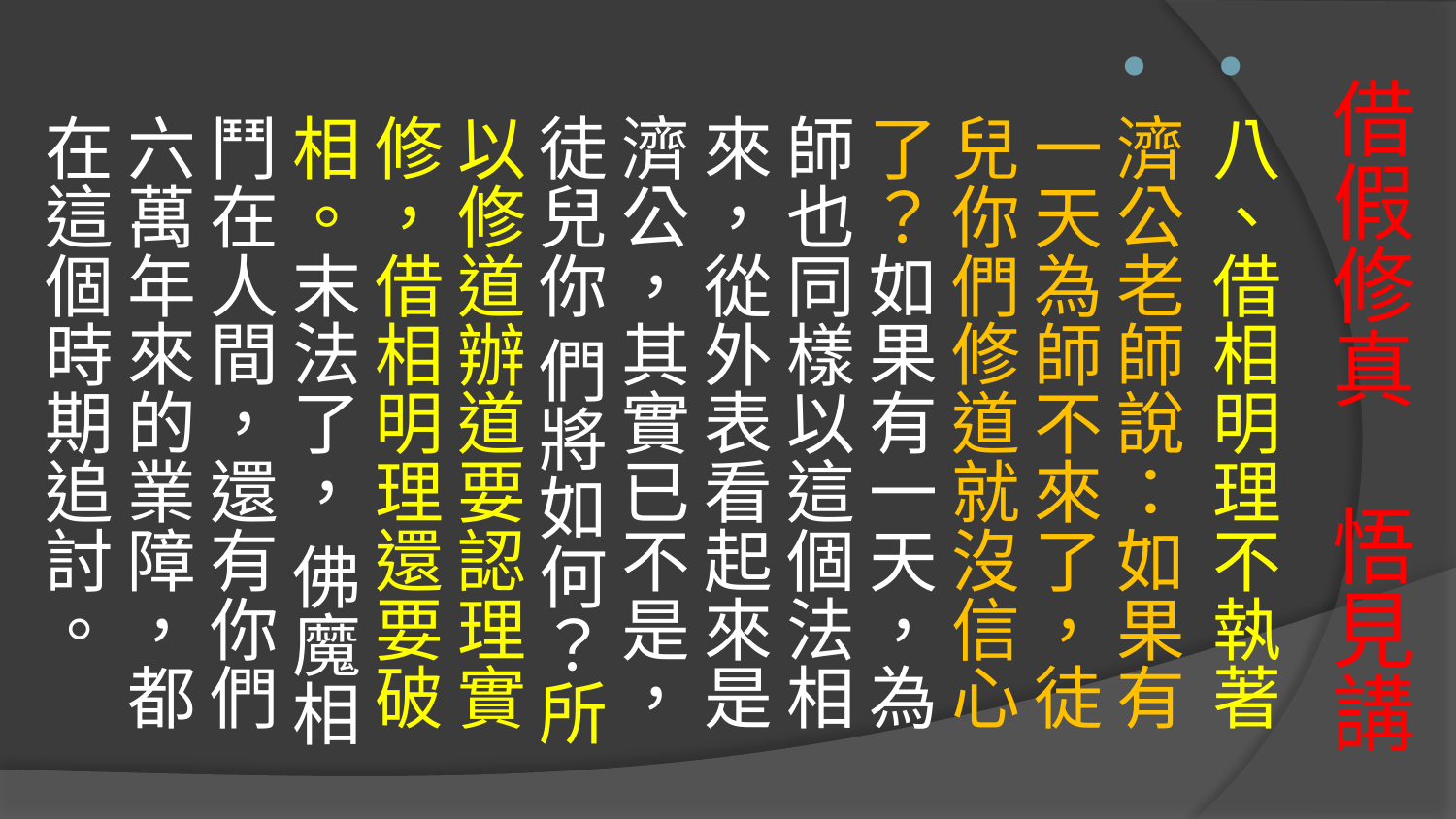

八、借相明理不執著
濟公老師說：如果有一天為師不來了，徒兒你們修道就沒信心了？如果有一天，為 師也同樣以這個法相來，從外表看起來是濟公，其實已不是，徒兒你 們將如何？所以修道辦道要認理實修，借相明理還要破相。末法了， 佛魔相鬥在人間，還有你們六萬年來的業障，都在這個時期追討。
# 借假修真     悟見講